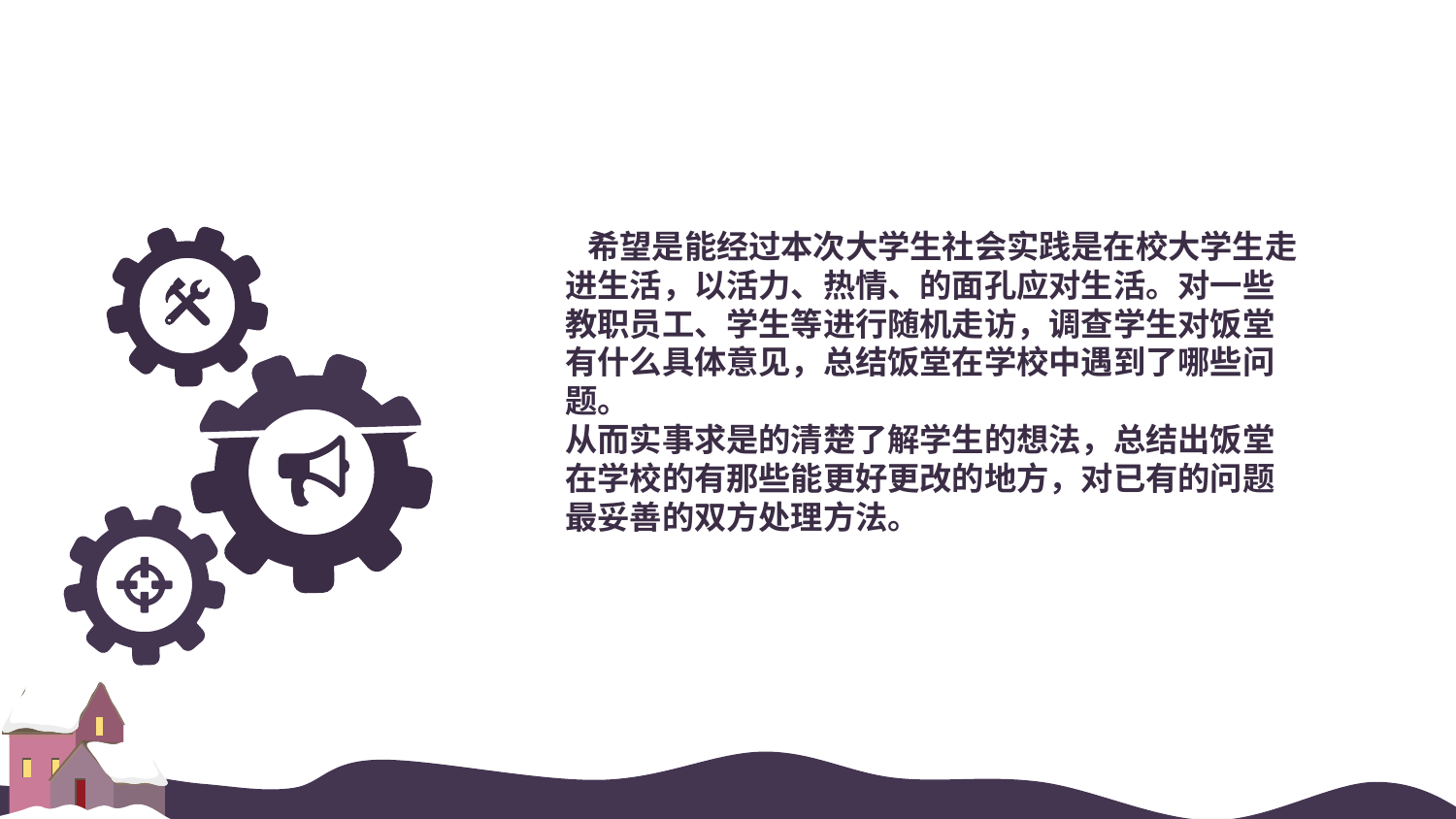

希望是能经过本次大学生社会实践是在校大学生走进生活，以活力、热情、的面孔应对生活。对一些教职员工、学生等进行随机走访，调查学生对饭堂有什么具体意见，总结饭堂在学校中遇到了哪些问题。
从而实事求是的清楚了解学生的想法，总结出饭堂在学校的有那些能更好更改的地方，对已有的问题最妥善的双方处理方法。